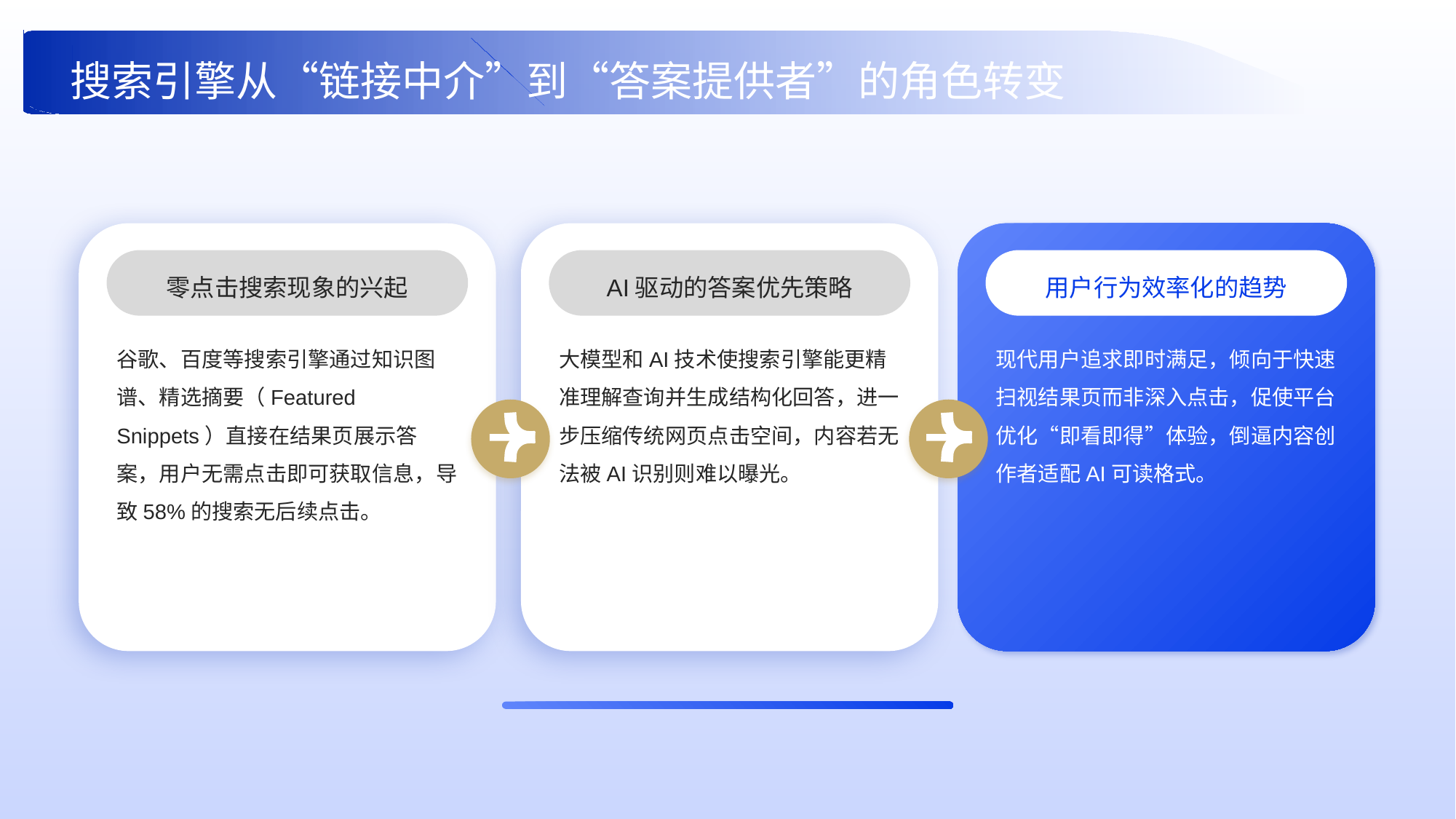

搜索引擎从“链接中介”到“答案提供者”的角色转变

零点击搜索现象的兴起
AI驱动的答案优先策略
用户行为效率化的趋势
谷歌、百度等搜索引擎通过知识图谱、精选摘要（Featured Snippets）直接在结果页展示答案，用户无需点击即可获取信息，导致58%的搜索无后续点击。
大模型和AI技术使搜索引擎能更精准理解查询并生成结构化回答，进一步压缩传统网页点击空间，内容若无法被AI识别则难以曝光。
现代用户追求即时满足，倾向于快速扫视结果页而非深入点击，促使平台优化“即看即得”体验，倒逼内容创作者适配AI可读格式。